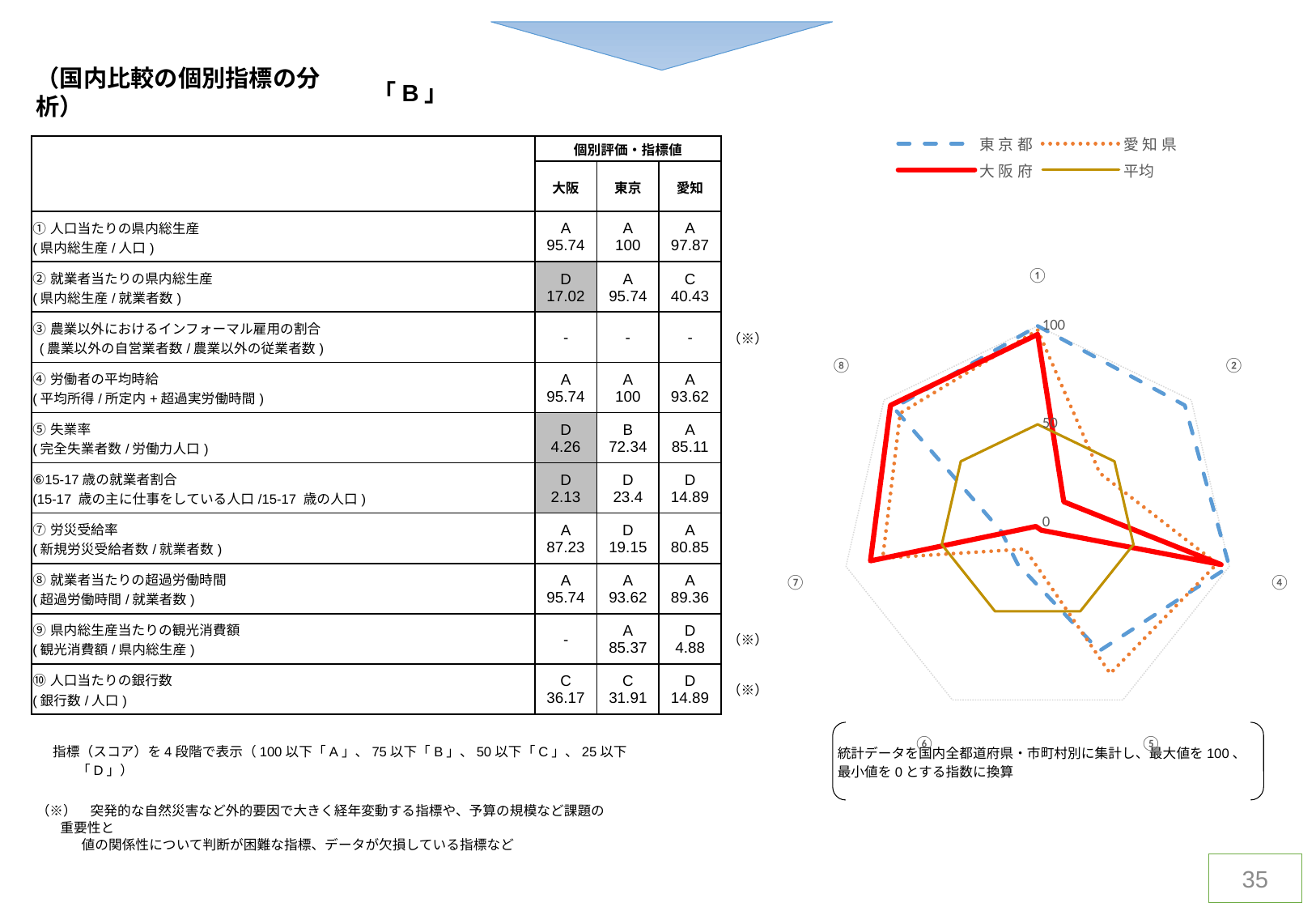

（国内比較の個別指標の分析）
「B」

### Chart

| Category | 東 京 都 | 愛 知 県 | 大 阪 府 | 平均 |
|---|---|---|---|---|
| ① | 100.0 | 97.87 | 95.74 | 50.0 |
| ② | 95.74 | 40.43 | 17.02 | 50.0 |
| ④ | 100.0 | 93.62 | 95.74 | 50.0 |
| ⑤ | 72.34 | 85.11 | 4.26 | 50.0 |
| ⑥ | 23.4 | 14.89 | 2.13 | 50.0 |
| ⑦ | 19.15 | 80.85 | 87.23 | 50.0 |
| ⑧ | 93.62 | 89.36 | 95.74 | 50.0 |
|  | 個別評価・指標値 |  |  |  |
| --- | --- | --- | --- | --- |
|  | 大阪 | 東京 | 愛知 |  |
| ①人口当たりの県内総生産 (県内総生産/人口) | A 95.74 | A 100 | A 97.87 |  |
| ②就業者当たりの県内総生産 (県内総生産/就業者数) | D 17.02 | A 95.74 | C 40.43 |  |
| ③農業以外におけるインフォーマル雇用の割合 (農業以外の自営業者数/農業以外の従業者数) | - | - | - | （※） |
| ④労働者の平均時給 (平均所得/所定内+超過実労働時間) | A 95.74 | A 100 | A 93.62 |  |
| ⑤失業率 (完全失業者数/労働力人口) | D 4.26 | B 72.34 | A 85.11 |  |
| ⑥15-17歳の就業者割合 (15-17 歳の主に仕事をしている人口/15-17 歳の人口) | D 2.13 | D 23.4 | D 14.89 |  |
| ⑦労災受給率 (新規労災受給者数/就業者数) | A 87.23 | D 19.15 | A 80.85 |  |
| ⑧就業者当たりの超過労働時間 (超過労働時間/就業者数) | A 95.74 | A 93.62 | A 89.36 |  |
| ⑨県内総生産当たりの観光消費額 (観光消費額/県内総生産) | - | A 85.37 | D 4.88 | （※） |
| ⑩人口当たりの銀行数 (銀行数/人口) | C 36.17 | C 31.91 | D 14.89 | （※） |

統計データを国内全都道府県・市町村別に集計し、最大値を100、最小値を0とする指数に換算
指標（スコア）を4段階で表示（100以下「A」、75以下「B」、50以下「C」、25以下「D」）
（※）　突発的な自然災害など外的要因で大きく経年変動する指標や、予算の規模など課題の重要性と
　　      値の関係性について判断が困難な指標、データが欠損している指標など
35